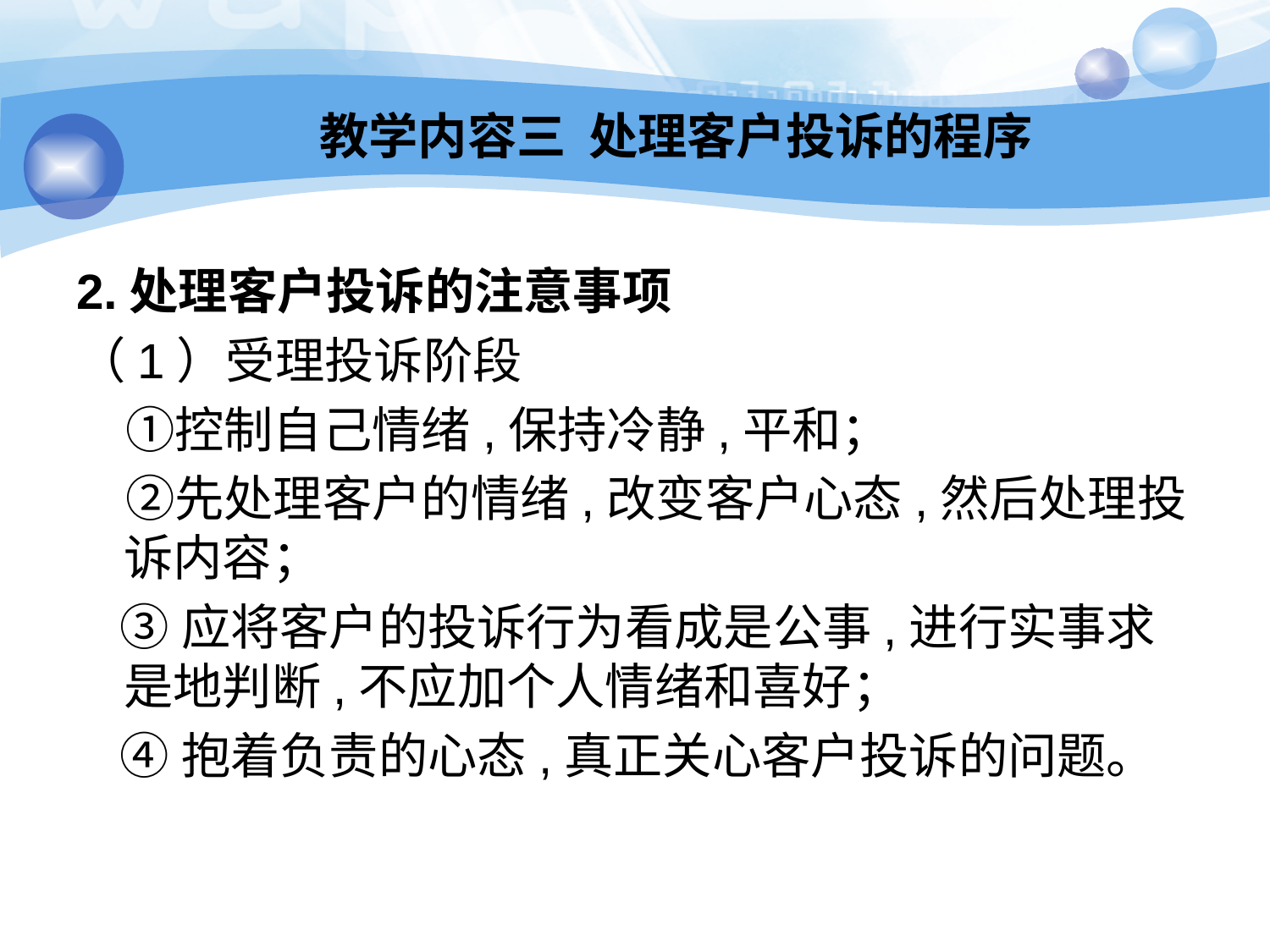

教学内容三  处理客户投诉的程序
2.处理客户投诉的注意事项
（1）受理投诉阶段
　①控制自己情绪,保持冷静,平和；
　②先处理客户的情绪,改变客户心态,然后处理投诉内容；
    ③应将客户的投诉行为看成是公事,进行实事求是地判断,不应加个人情绪和喜好；
    ④抱着负责的心态,真正关心客户投诉的问题。